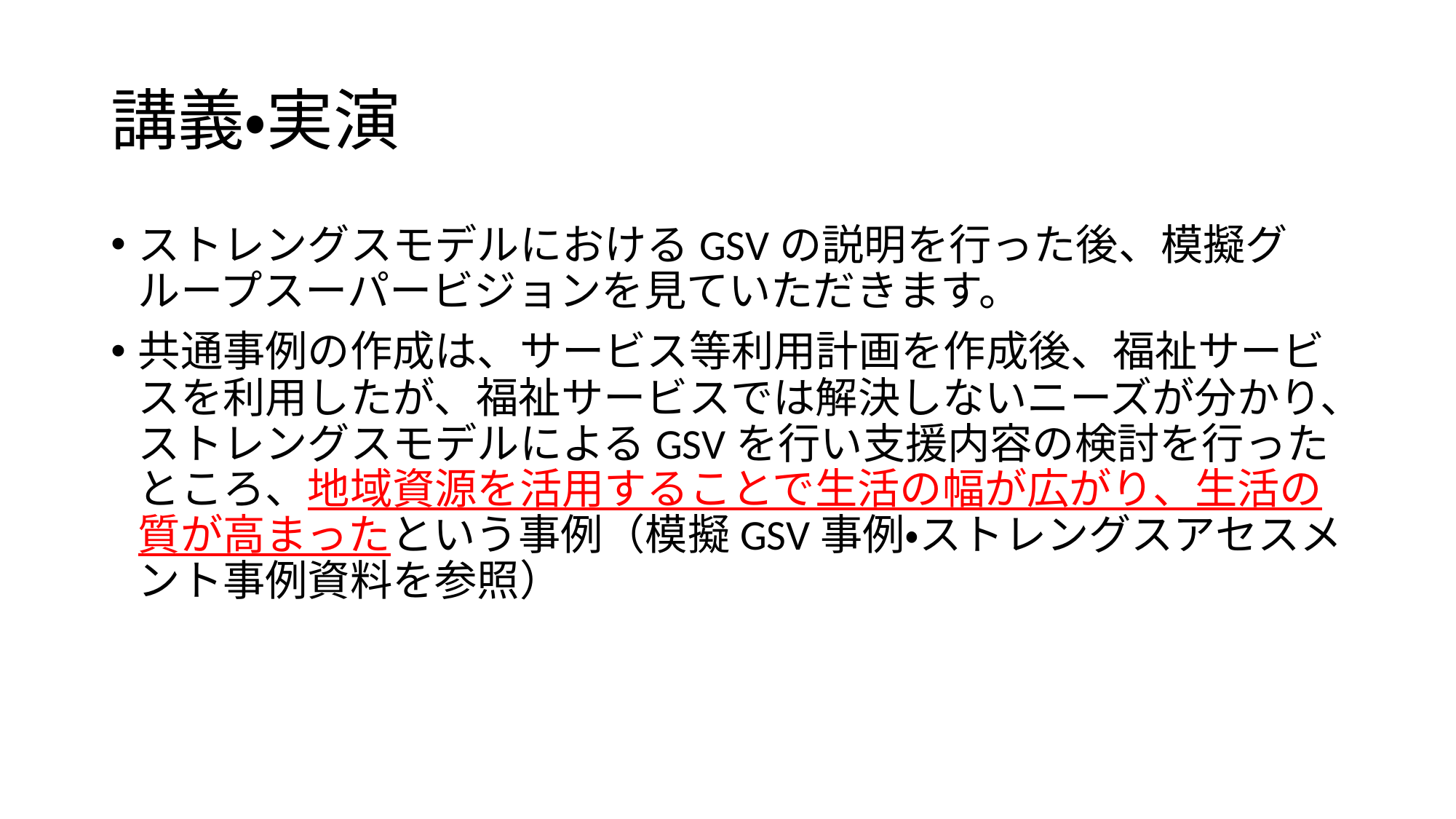

# 講義・実演
ストレングスモデルにおけるGSVの説明を行った後、模擬グループスーパービジョンを見ていただきます。
共通事例の作成は、サービス等利用計画を作成後、福祉サービスを利用したが、福祉サービスでは解決しないニーズが分かり、ストレングスモデルによるGSVを行い支援内容の検討を行ったところ、地域資源を活用することで生活の幅が広がり、生活の質が高まったという事例（模擬GSV事例・ストレングスアセスメント事例資料を参照）